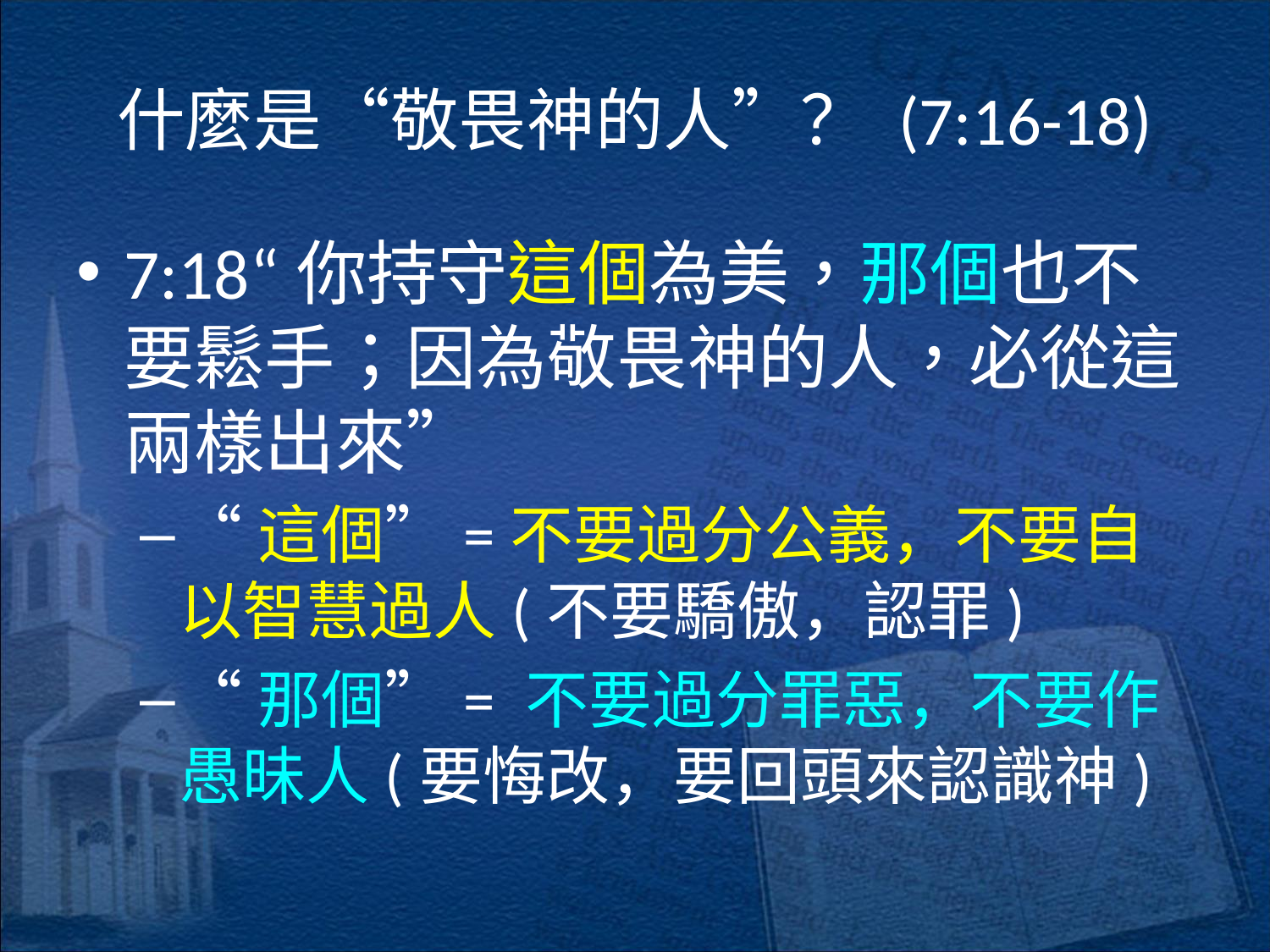

# 什麼是“敬畏神的人”？ (7:16-18)
7:18“你持守這個為美，那個也不要鬆手；因為敬畏神的人，必從這兩樣出來”
“這個”=不要過分公義，不要自以智慧過人(不要驕傲，認罪)
“那個”= 不要過分罪惡，不要作愚昧人(要悔改，要回頭來認識神)